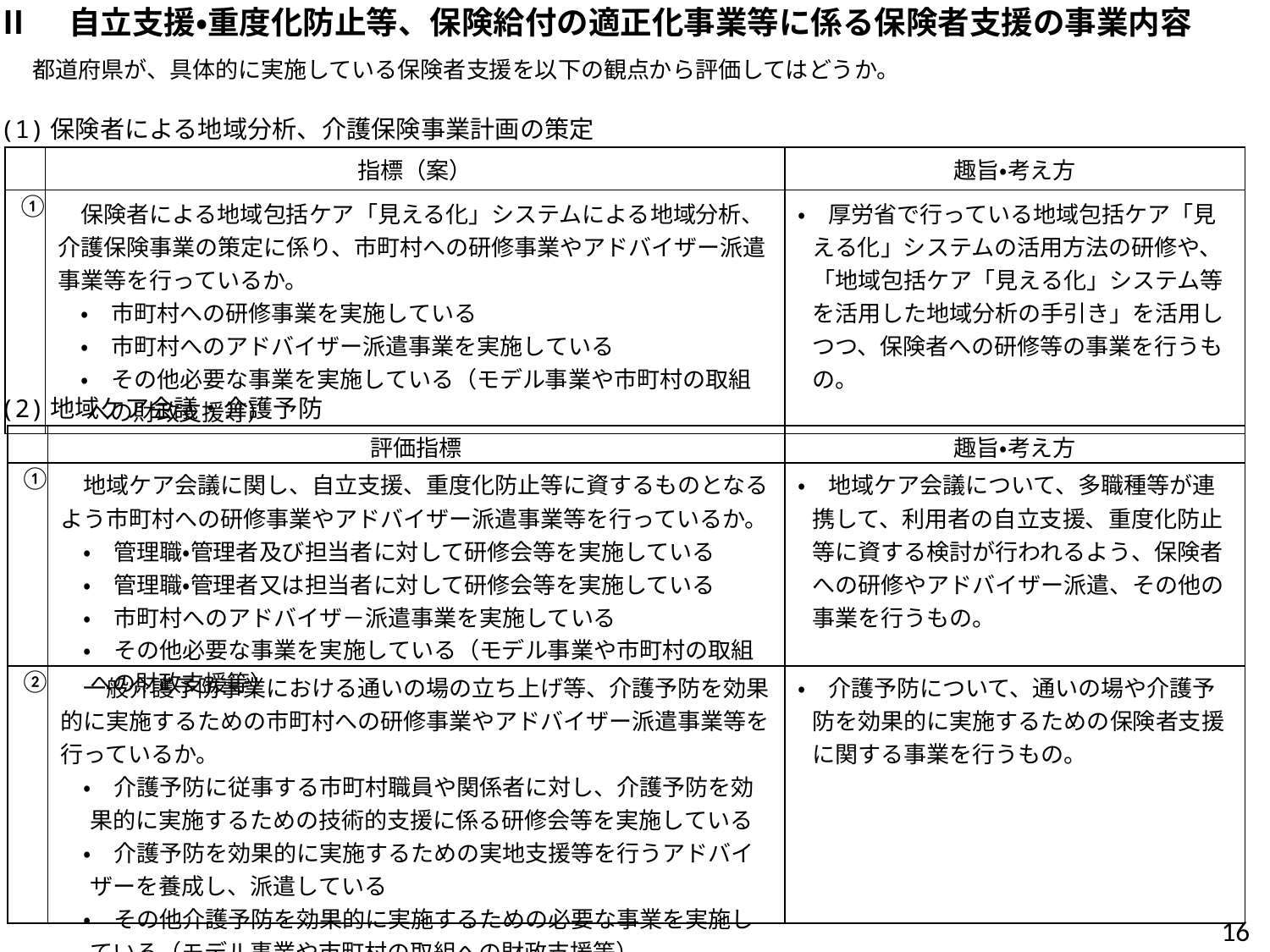

Ⅱ　自立支援・重度化防止等、保険給付の適正化事業等に係る保険者支援の事業内容
　都道府県が、具体的に実施している保険者支援を以下の観点から評価してはどうか。
(1)保険者による地域分析、介護保険事業計画の策定
|  | 指標（案） | 趣旨・考え方 |
| --- | --- | --- |
| ① | 保険者による地域包括ケア「見える化」システムによる地域分析、介護保険事業の策定に係り、市町村への研修事業やアドバイザー派遣事業等を行っているか。 　・　市町村への研修事業を実施している 　・　市町村へのアドバイザー派遣事業を実施している 　・　その他必要な事業を実施している（モデル事業や市町村の取組への財政支援等） | ・　厚労省で行っている地域包括ケア「見える化」システムの活用方法の研修や、「地域包括ケア「見える化」システム等を活用した地域分析の手引き」を活用しつつ、保険者への研修等の事業を行うもの。 |
(2)地域ケア会議・介護予防
|  | 評価指標 | 趣旨・考え方 |
| --- | --- | --- |
| ① | 地域ケア会議に関し、自立支援、重度化防止等に資するものとなるよう市町村への研修事業やアドバイザー派遣事業等を行っているか。 　・　管理職・管理者及び担当者に対して研修会等を実施している 　・　管理職・管理者又は担当者に対して研修会等を実施している 　・　市町村へのアドバイザ－派遣事業を実施している 　・　その他必要な事業を実施している（モデル事業や市町村の取組への財政支援等） | ・　地域ケア会議について、多職種等が連携して、利用者の自立支援、重度化防止等に資する検討が行われるよう、保険者への研修やアドバイザー派遣、その他の事業を行うもの。 |
| ② | 一般介護予防事業における通いの場の立ち上げ等、介護予防を効果的に実施するための市町村への研修事業やアドバイザー派遣事業等を行っているか。 　・　介護予防に従事する市町村職員や関係者に対し、介護予防を効果的に実施するための技術的支援に係る研修会等を実施している 　・　介護予防を効果的に実施するための実地支援等を行うアドバイザーを養成し、派遣している 　・　その他介護予防を効果的に実施するための必要な事業を実施している（モデル事業や市町村の取組への財政支援等） | ・　介護予防について、通いの場や介護予防を効果的に実施するための保険者支援に関する事業を行うもの。 |
16